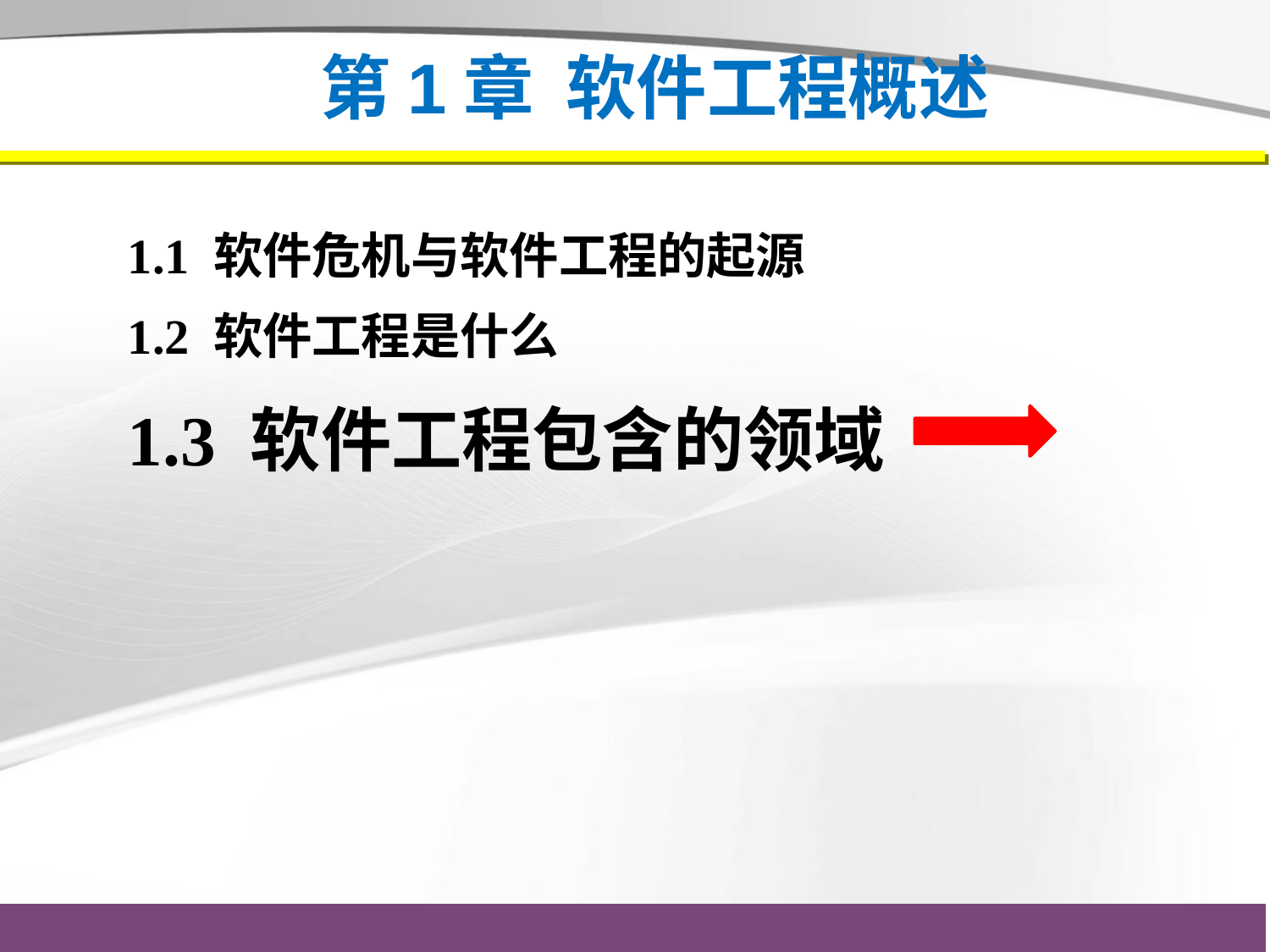

# 第1章  软件工程概述
1.1 软件危机与软件工程的起源
1.2 软件工程是什么
1.3 软件工程包含的领域